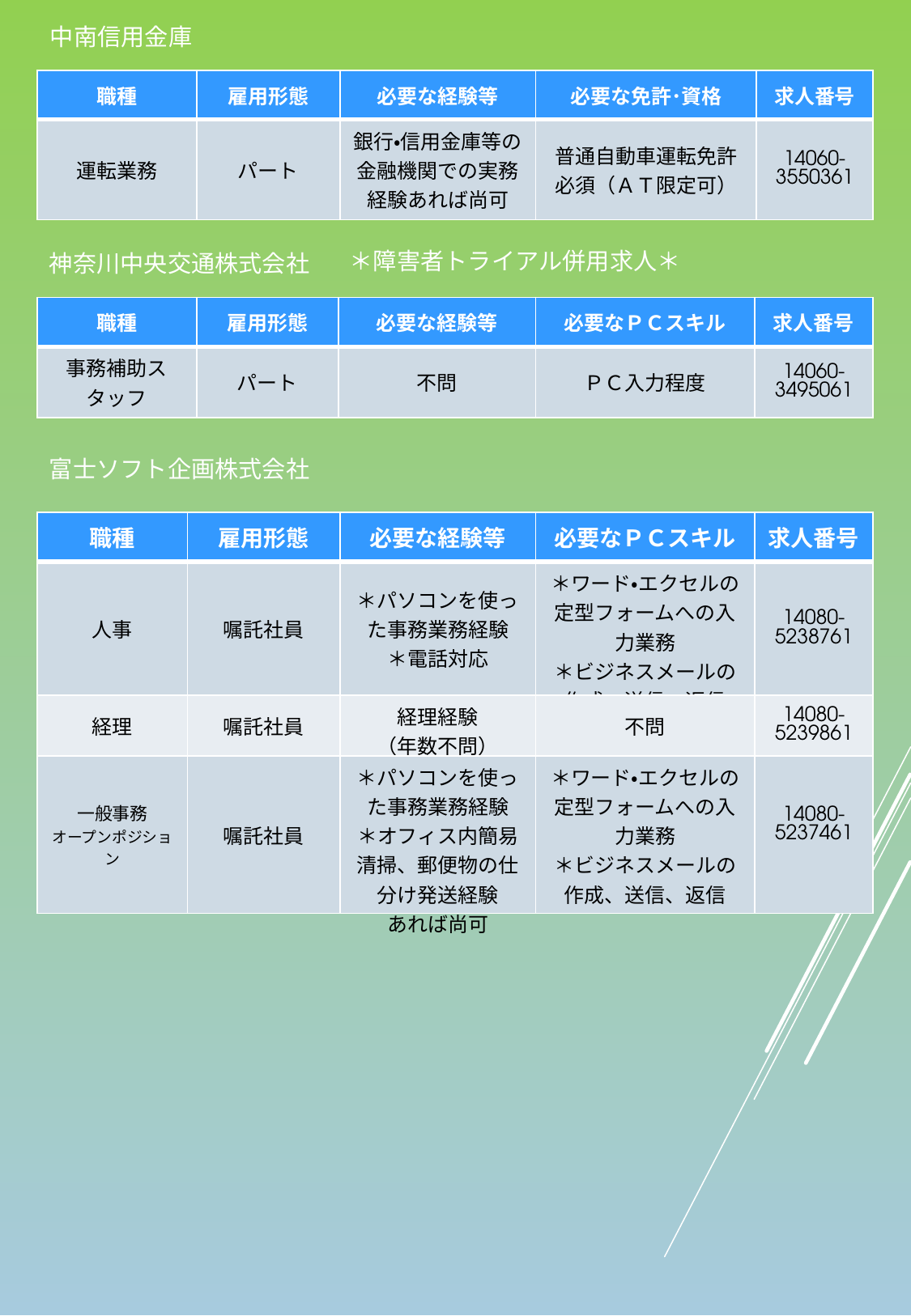

中南信用金庫
| 職種 | 雇用形態 | 必要な経験等 | 必要な免許･資格 | 求人番号 |
| --- | --- | --- | --- | --- |
| 運転業務 | パート | 銀行・信用金庫等の金融機関での実務経験あれば尚可 | 普通自動車運転免許必須（ＡＴ限定可） | 14060- 3550361 |
＊障害者トライアル併用求人＊
神奈川中央交通株式会社
| 職種 | 雇用形態 | 必要な経験等 | 必要なＰＣスキル | 求人番号 |
| --- | --- | --- | --- | --- |
| 事務補助スタッフ | パート | 不問 | ＰＣ入力程度 | 14060- 3495061 |

富士ソフト企画株式会社
| 職種 | 雇用形態 | 必要な経験等 | 必要なＰＣスキル | 求人番号 |
| --- | --- | --- | --- | --- |
| 人事 | 嘱託社員 | ＊パソコンを使った事務業務経験 ＊電話対応 | ＊ワード・エクセルの定型フォームへの入力業務 ＊ビジネスメールの作成、送信、返信 | 14080- 5238761 |
| 経理 | 嘱託社員 | 経理経験 （年数不問） | 不問 | 14080- 5239861 |
| 一般事務 オープンポジション | 嘱託社員 | ＊パソコンを使った事務業務経験 ＊オフィス内簡易清掃、郵便物の仕分け発送経験 あれば尚可 | ＊ワード・エクセルの定型フォームへの入力業務 ＊ビジネスメールの作成、送信、返信 | 14080-5237461 |
富士ソフト企画 株式会社